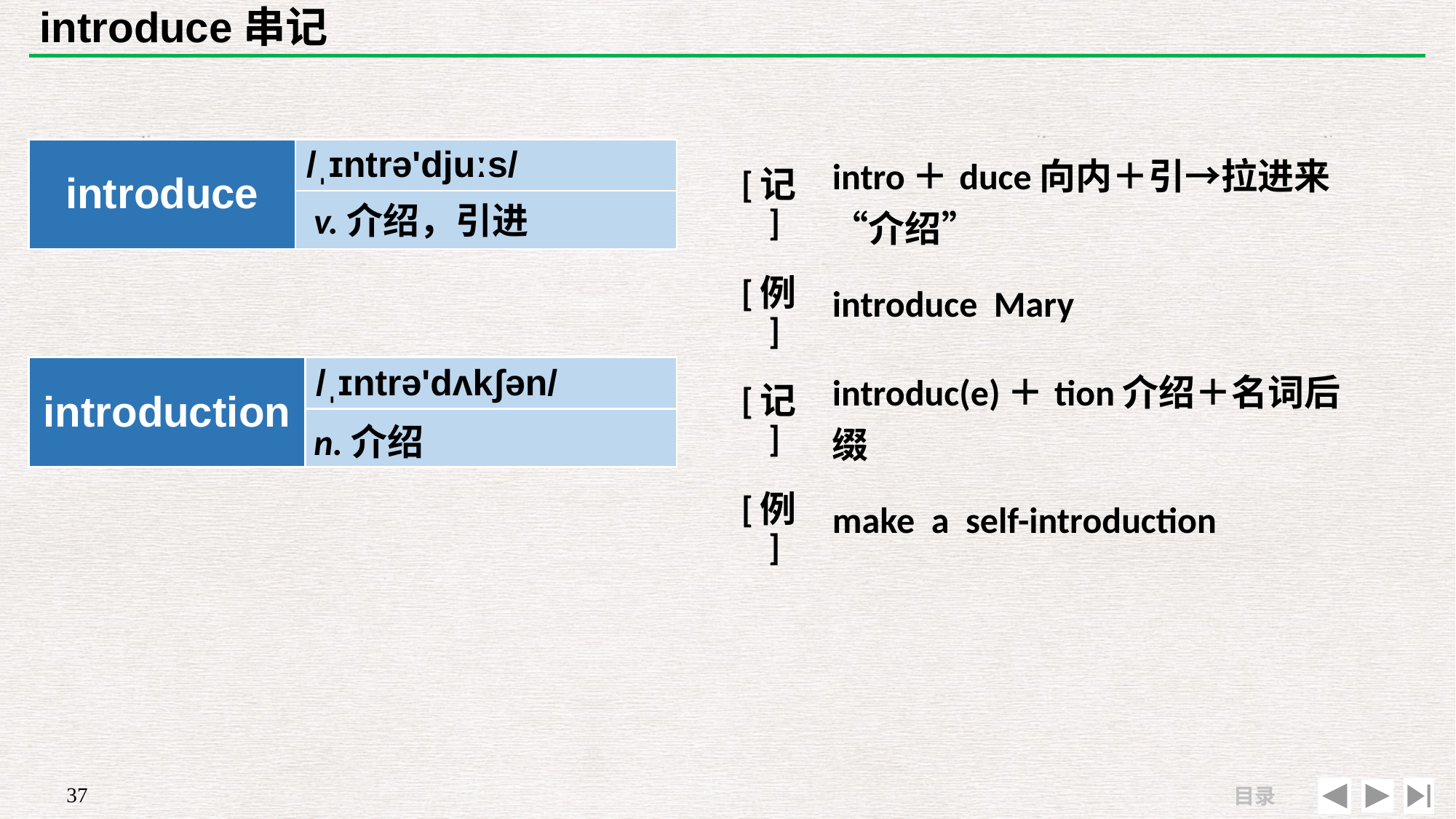

# introduce串记

| introduce | /ˌɪntrə'djuːs/ |
| --- | --- |
|  |  |
| [记] | intro＋duce向内＋引→拉进来“介绍” |
| --- | --- |
| [例] | introduce Mary |
v.介绍，引进
| introduction | /ˌɪntrə'dʌkʃən/ |
| --- | --- |
|  |  |
| [记] | introduc(e)＋tion介绍＋名词后缀 |
| --- | --- |
| [例] | make a self-introduction |
n.介绍